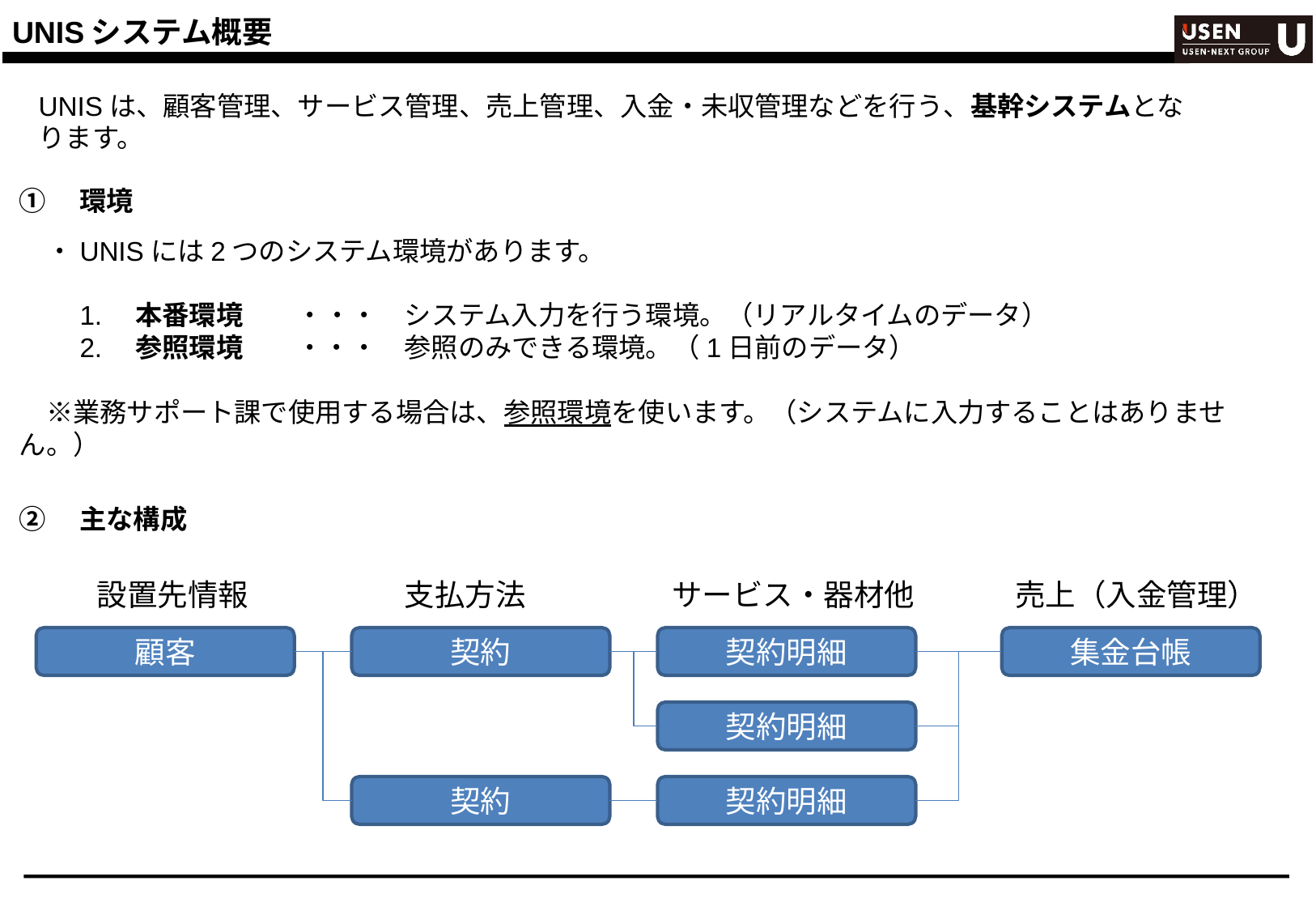

UNISシステム概要
UNISは、顧客管理、サービス管理、売上管理、入金・未収管理などを行う、基幹システムとなります。
①　環境
　・UNISには2つのシステム環境があります。

　　1.　本番環境　　・・・　システム入力を行う環境。（リアルタイムのデータ）
　　2.　参照環境　　・・・　参照のみできる環境。（1日前のデータ）

　※業務サポート課で使用する場合は、参照環境を使います。（システムに入力することはありません。）
②　主な構成
設置先情報
支払方法
サービス・器材他
売上（入金管理）
顧客
契約
契約明細
集金台帳
契約明細
契約
契約明細